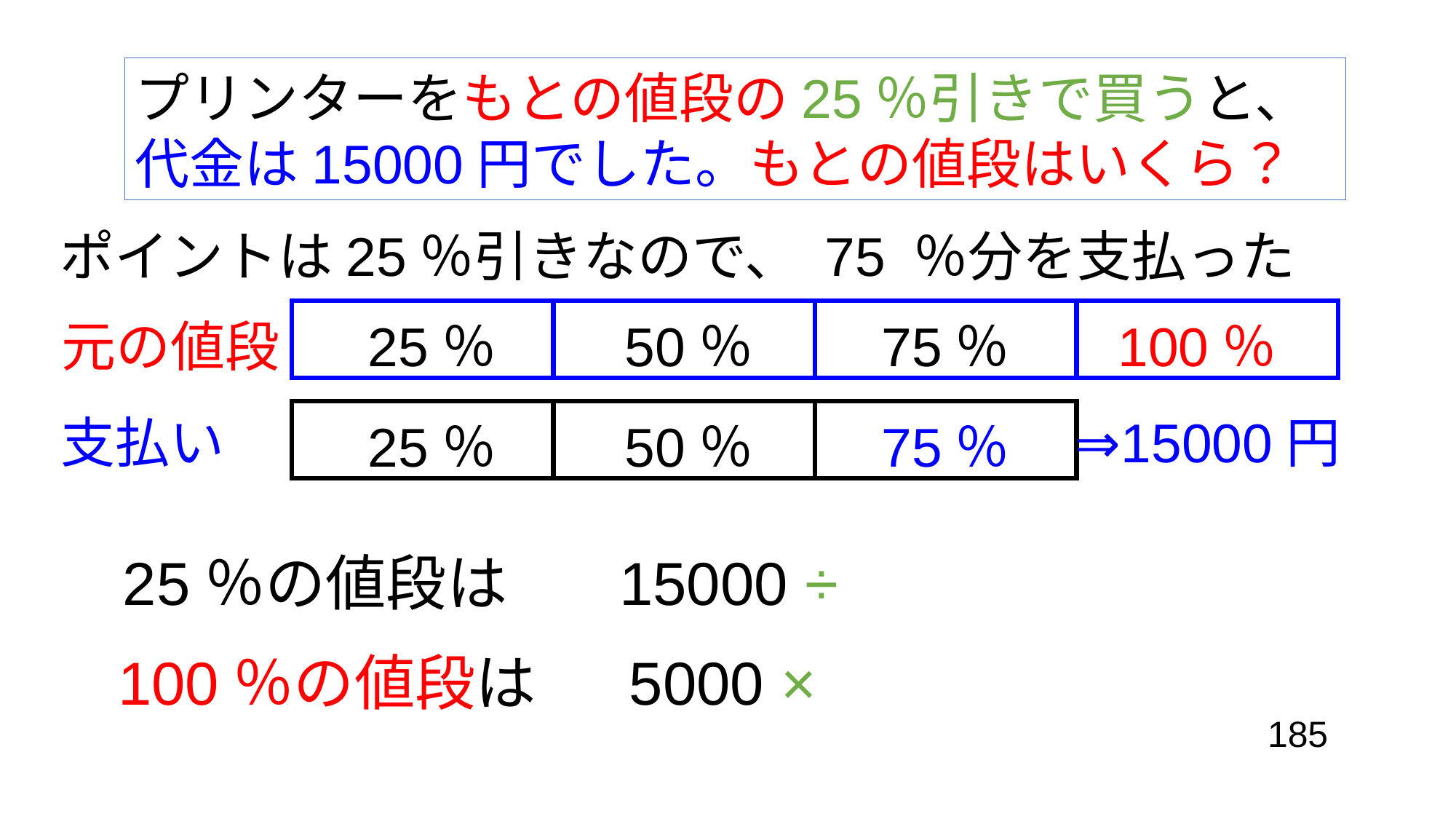

プリンターをもとの値段の25％引きで買うと、
代金は15000円でした。もとの値段はいくら？
ポイントは25％引きなので、 75 ％分を支払った

元の値段
25％
50％
75％
100％

支払い
⇒15000円
25％
50％
75％

25％の値段は
15000 ÷３=5000

100％の値段は
5000 × 4 ＝20000
185